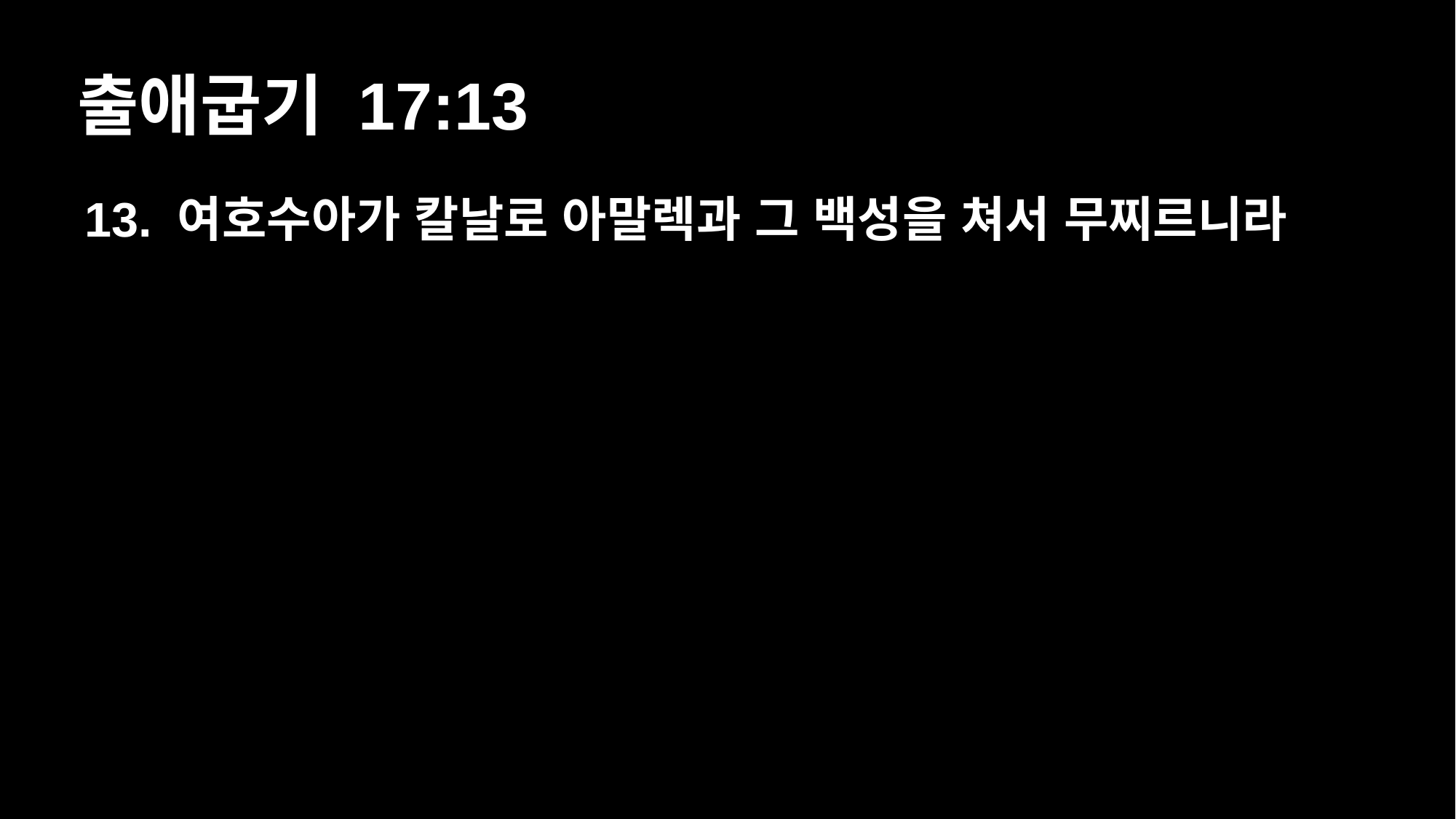

# 출애굽기 17:13
13. 여호수아가 칼날로 아말렉과 그 백성을 쳐서 무찌르니라